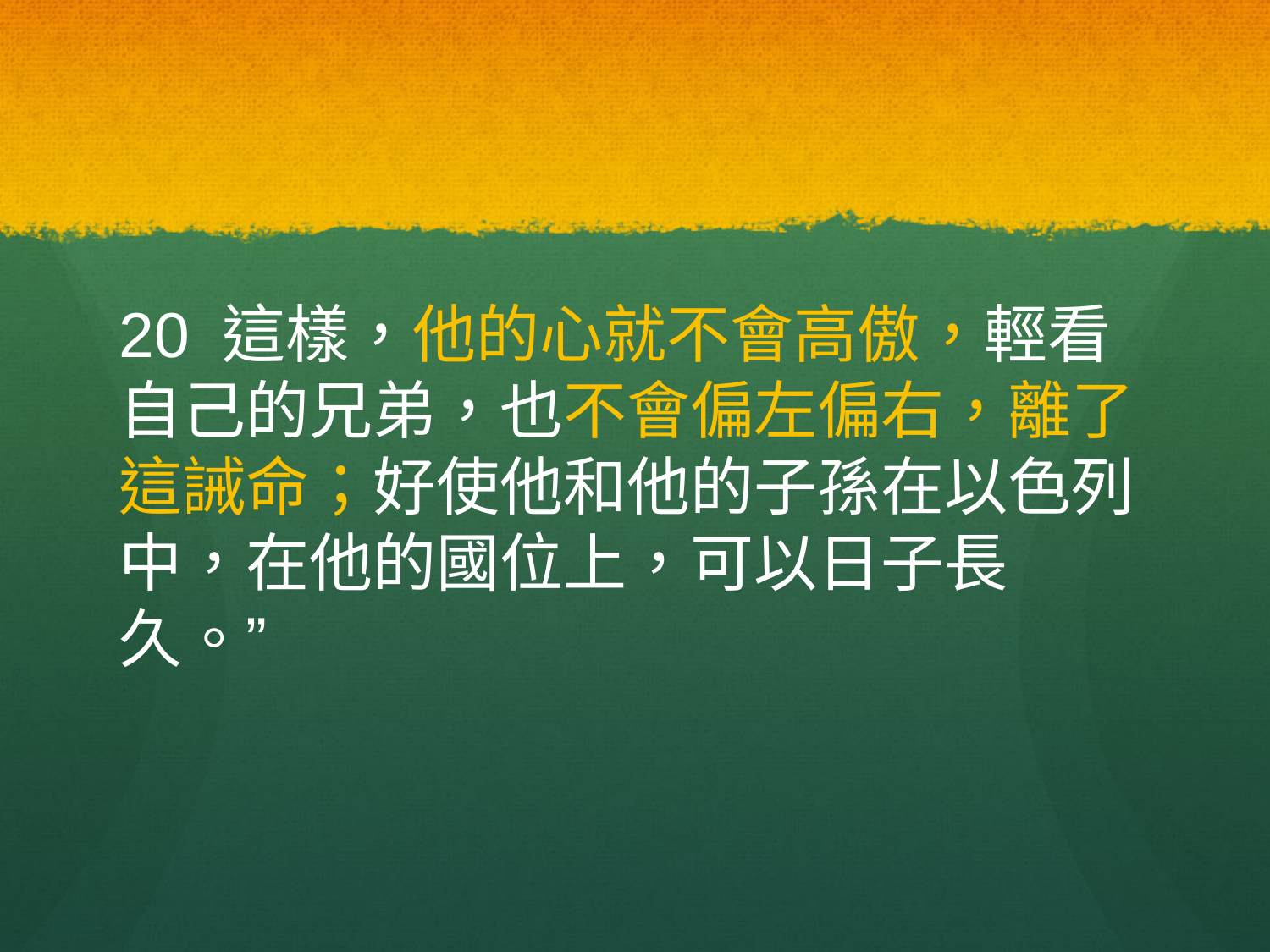

#
20 這樣，他的心就不會高傲，輕看自己的兄弟，也不會偏左偏右，離了這誡命；好使他和他的子孫在以色列中，在他的國位上，可以日子長久。”